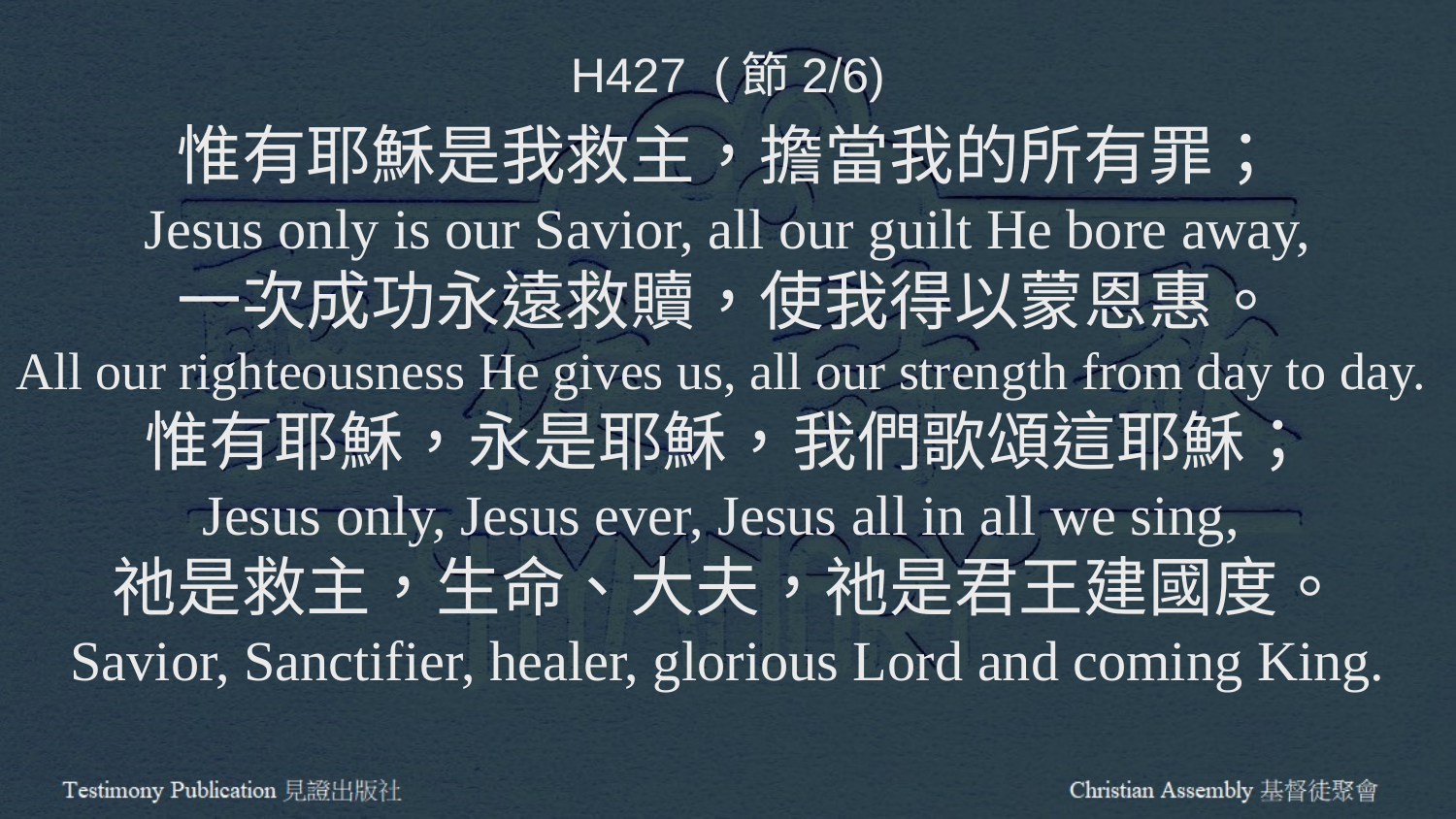

H427  (節2/6)
惟有耶穌是我救主，擔當我的所有罪；
Jesus only is our Savior, all our guilt He bore away,
一次成功永遠救贖，使我得以蒙恩惠。
All our righteousness He gives us, all our strength from day to day.
惟有耶穌，永是耶穌，我們歌頌這耶穌；
Jesus only, Jesus ever, Jesus all in all we sing,
祂是救主，生命、大夫，祂是君王建國度。
Savior, Sanctifier, healer, glorious Lord and coming King.